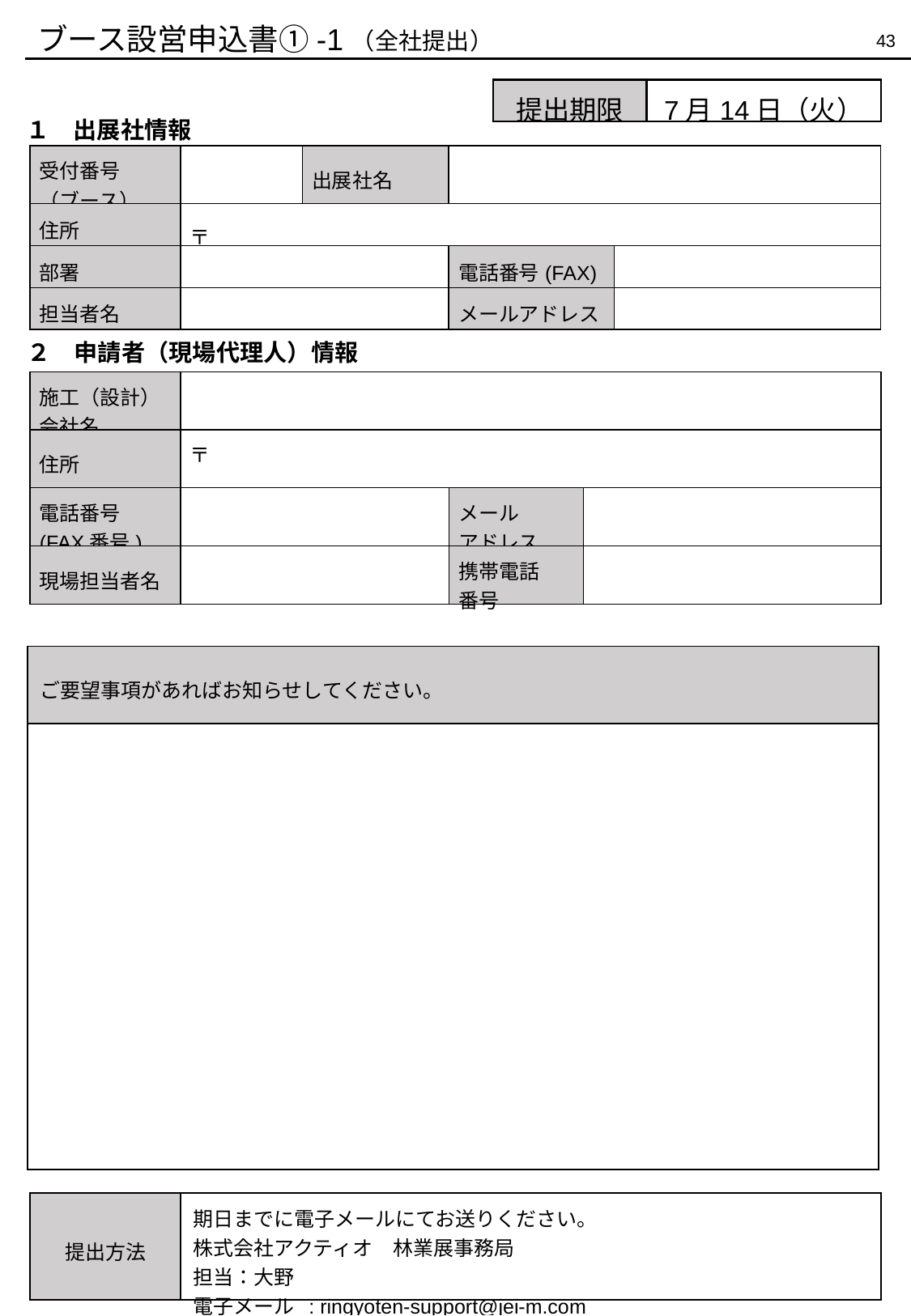

ブース設営申込書①-1
（全社提出）
43
| 提出期限 | 7月14日（火） |
| --- | --- |
１　出展社情報
| 受付番号 （ブース） |  | 出展社名 |  |  |
| --- | --- | --- | --- | --- |
| 住所 | 〒 |  |  |  |
| 部署 |  |  | 電話番号(FAX) |  |
| 担当者名 |  |  | メールアドレス |  |
２　申請者（現場代理人）情報
| 施工（設計）会社名 |  |  |  |
| --- | --- | --- | --- |
| 住所 | 〒 |  |  |
| 電話番号 (FAX番号) |  | メール アドレス |  |
| 現場担当者名 |  | 携帯電話 番号 |  |
| ご要望事項があればお知らせしてください。 |
| --- |
|  |
| 提出方法 | 期日までに電子メールにてお送りください。 株式会社アクティオ　林業展事務局　 担当：大野 電子メール : ringyoten-support@jei-m.com |
| --- | --- |